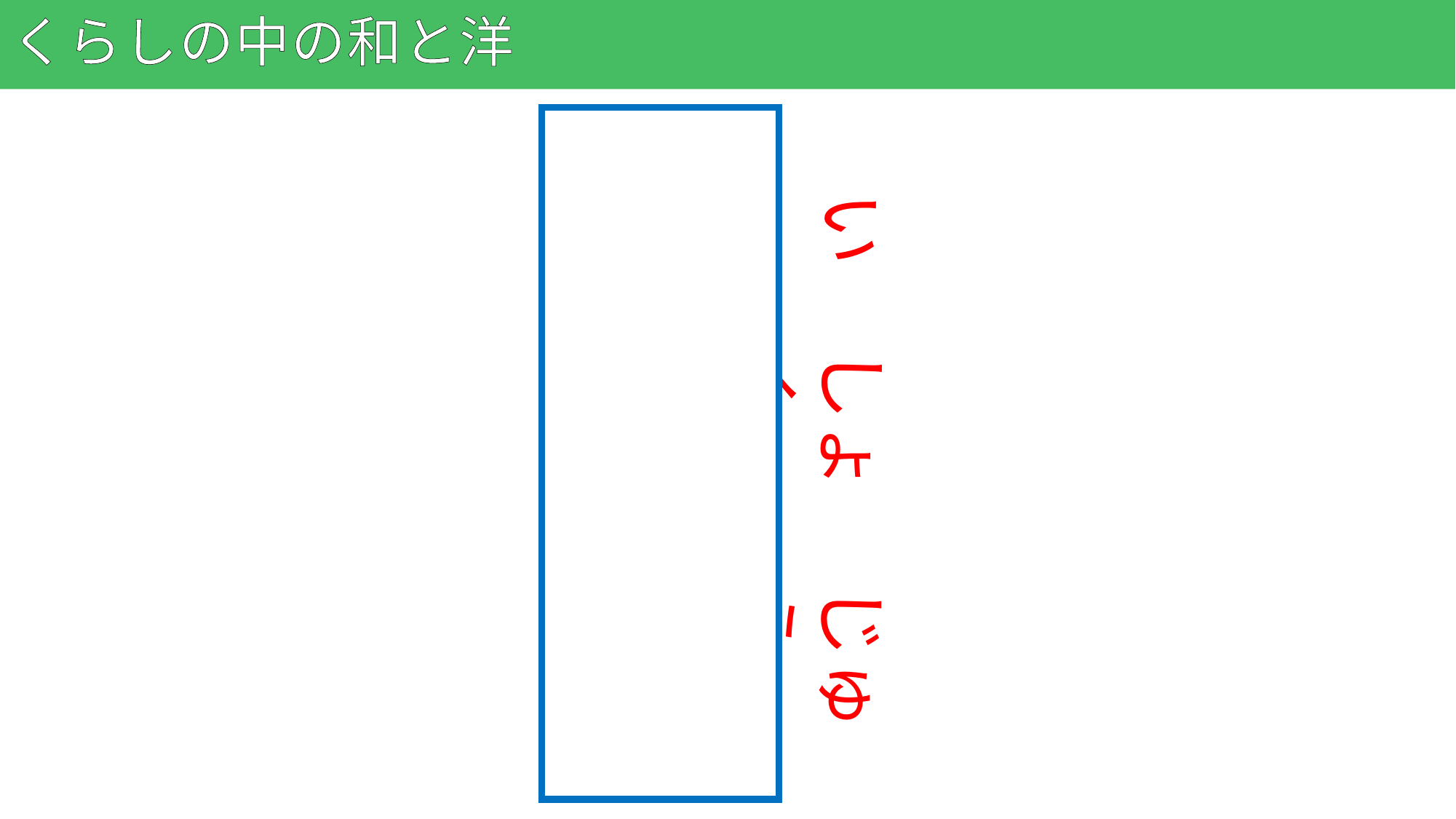

# くらしの中の和と洋
2
衣食住

い
しょく
じゅう